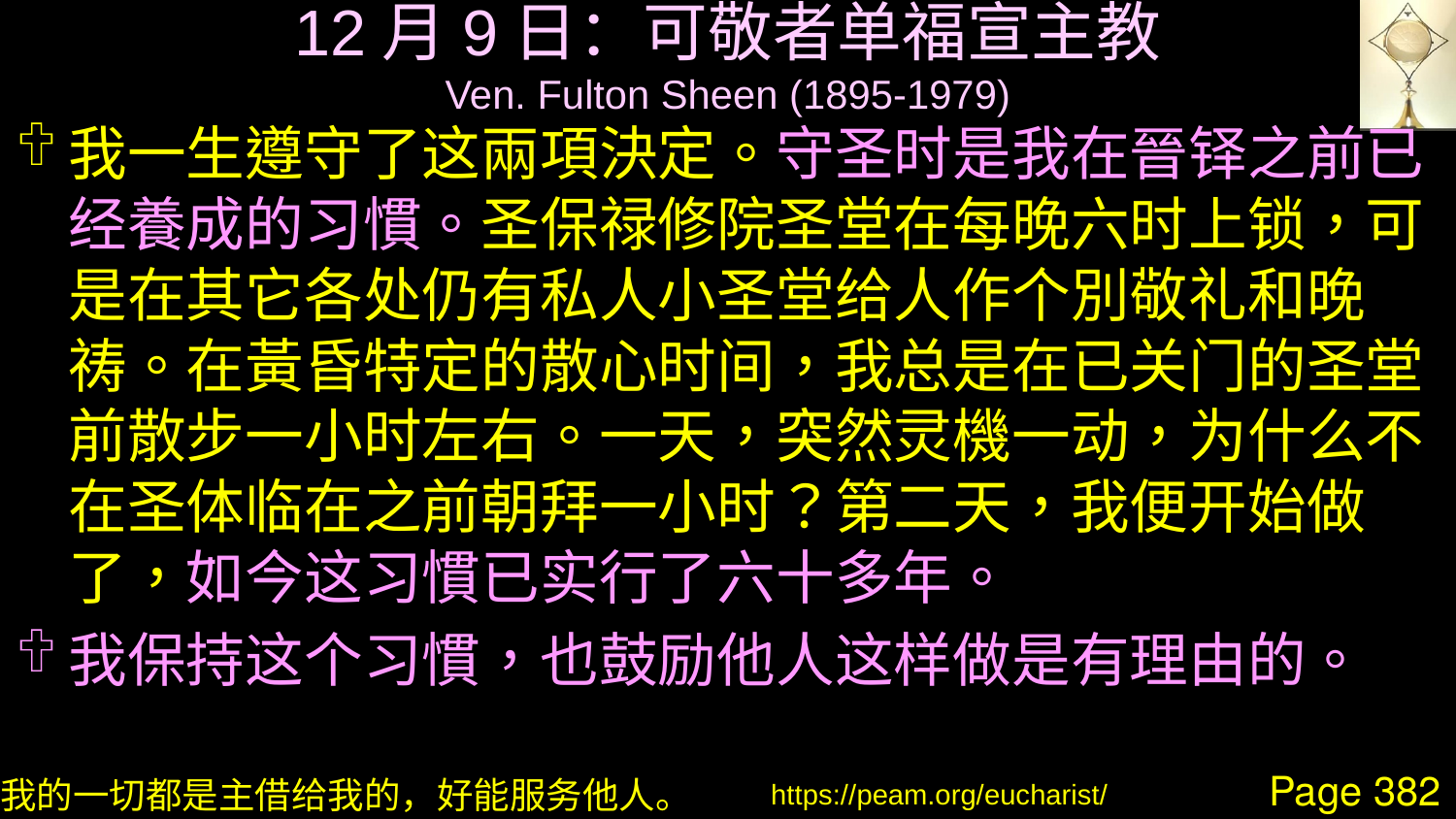

# 12月9日：可敬者单福宣主教 Ven. Fulton Sheen (1895-1979)
我一生遵守了这兩項決定。守圣时是我在晉铎之前已经養成的习慣。圣保禄修院圣堂在每晚六时上锁，可是在其它各处仍有私人小圣堂给人作个別敬礼和晚祷。在黃昏特定的散心时间，我总是在已关门的圣堂前散步一小时左右。一天，突然灵機一动，为什么不在圣体临在之前朝拜一小时？第二天，我便开始做了，如今这习慣已实行了六十多年。
我保持这个习慣，也鼓励他人这样做是有理由的。